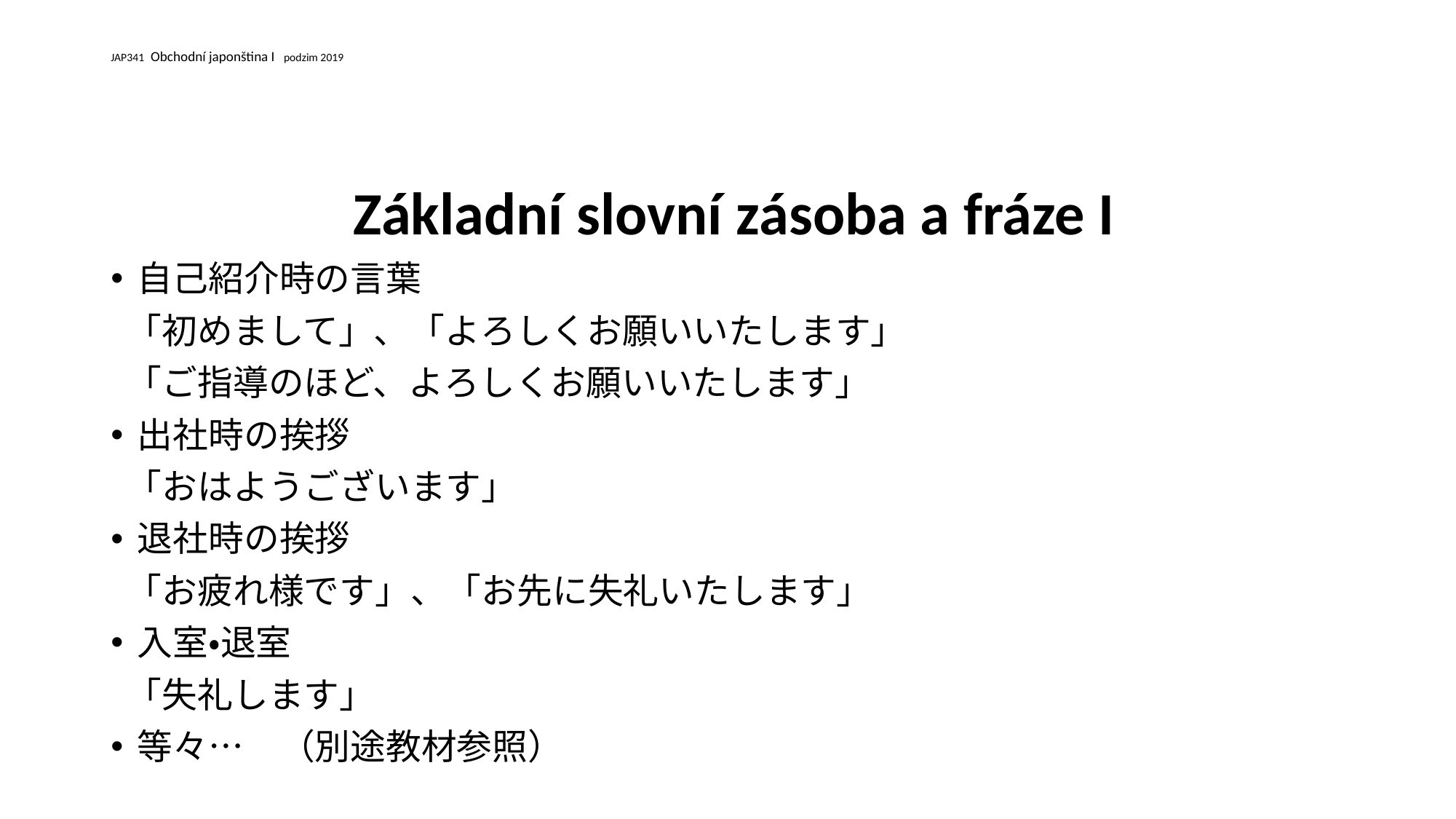

# JAP341  Obchodní japonština I   podzim 2019
Základní slovní zásoba a fráze I
自己紹介時の言葉
 「初めまして」、「よろしくお願いいたします」
 「ご指導のほど、よろしくお願いいたします」
出社時の挨拶
 「おはようございます」
退社時の挨拶
 「お疲れ様です」、「お先に失礼いたします」
入室・退室
 「失礼します」
等々…　（別途教材参照）